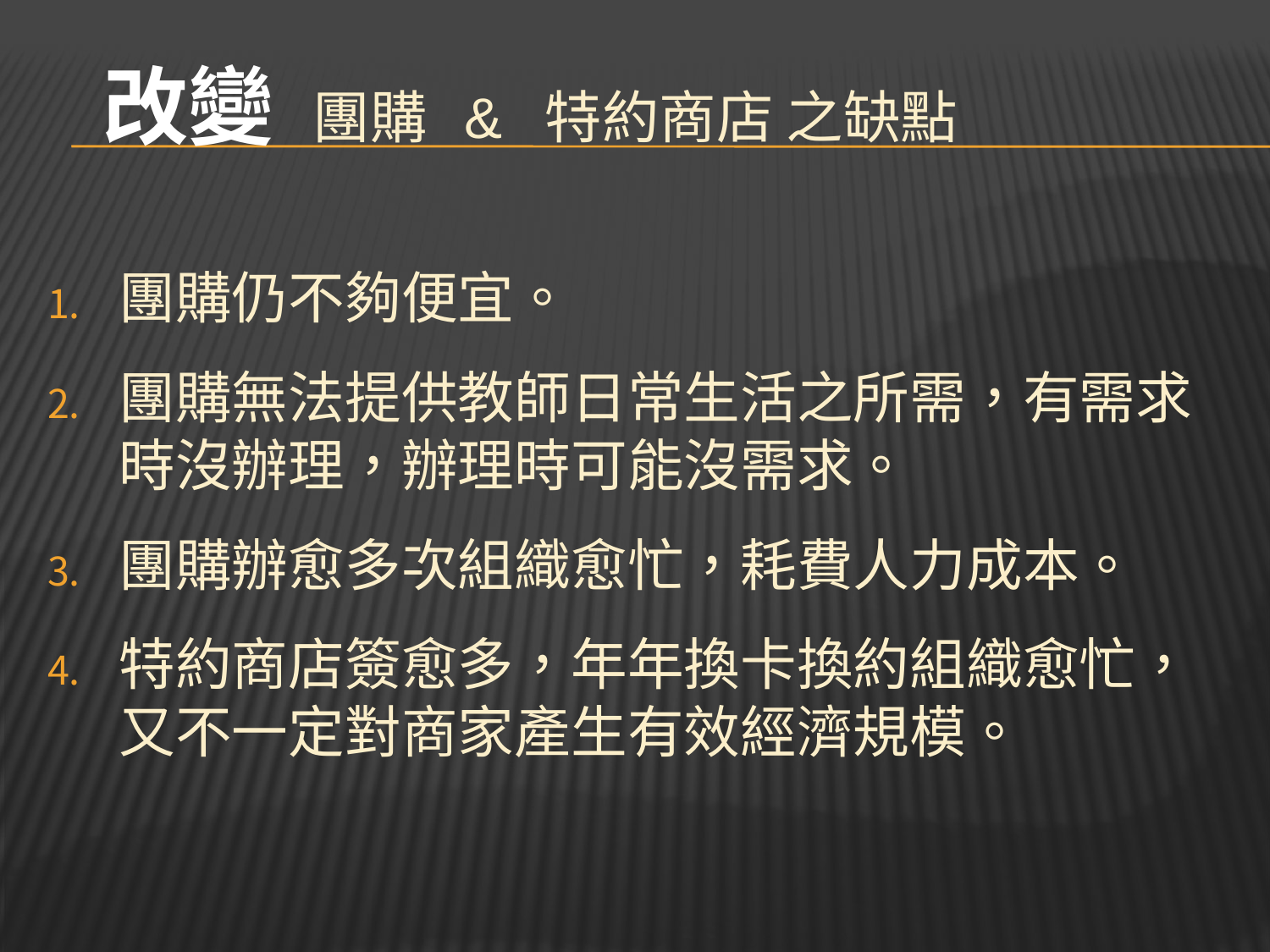

# 改變  團購  &  特約商店 之缺點
團購仍不夠便宜。
團購無法提供教師日常生活之所需，有需求時沒辦理，辦理時可能沒需求。
團購辦愈多次組織愈忙，耗費人力成本。
特約商店簽愈多，年年換卡換約組織愈忙，又不一定對商家產生有效經濟規模。